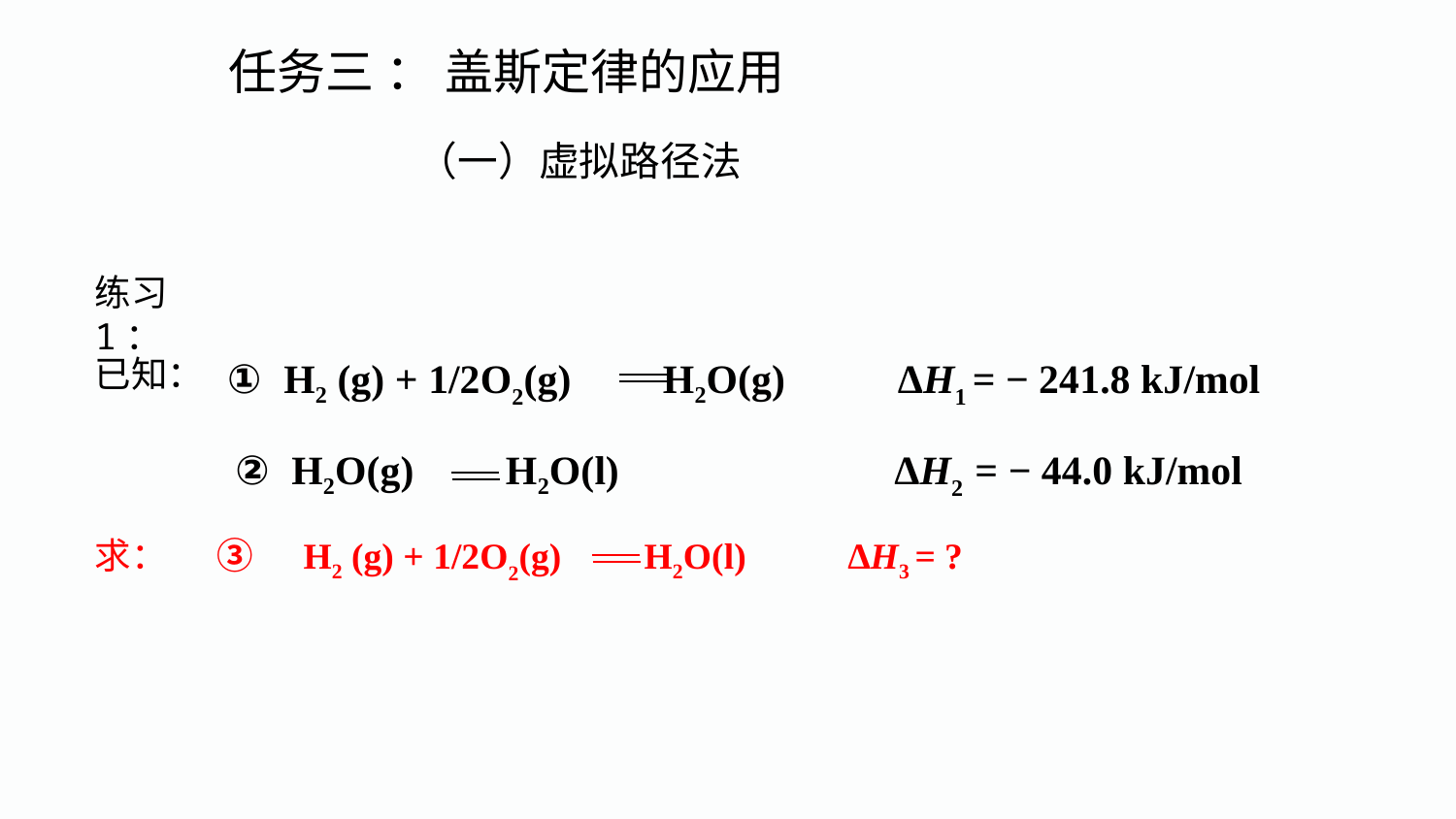

任务三 ： 盖斯定律的应用
（一）虚拟路径法
练习1：
已知：
 ①  H2 (g) + 1/2O2(g)         H2O(g)           ΔH1 = − 241.8 kJ/mol
②  H2O(g)         H2O(l)                           ΔH2  = − 44.0 kJ/mol
求：      ③     H2 (g) + 1/2O2(g)         H2O(l)           ΔH3 = ?